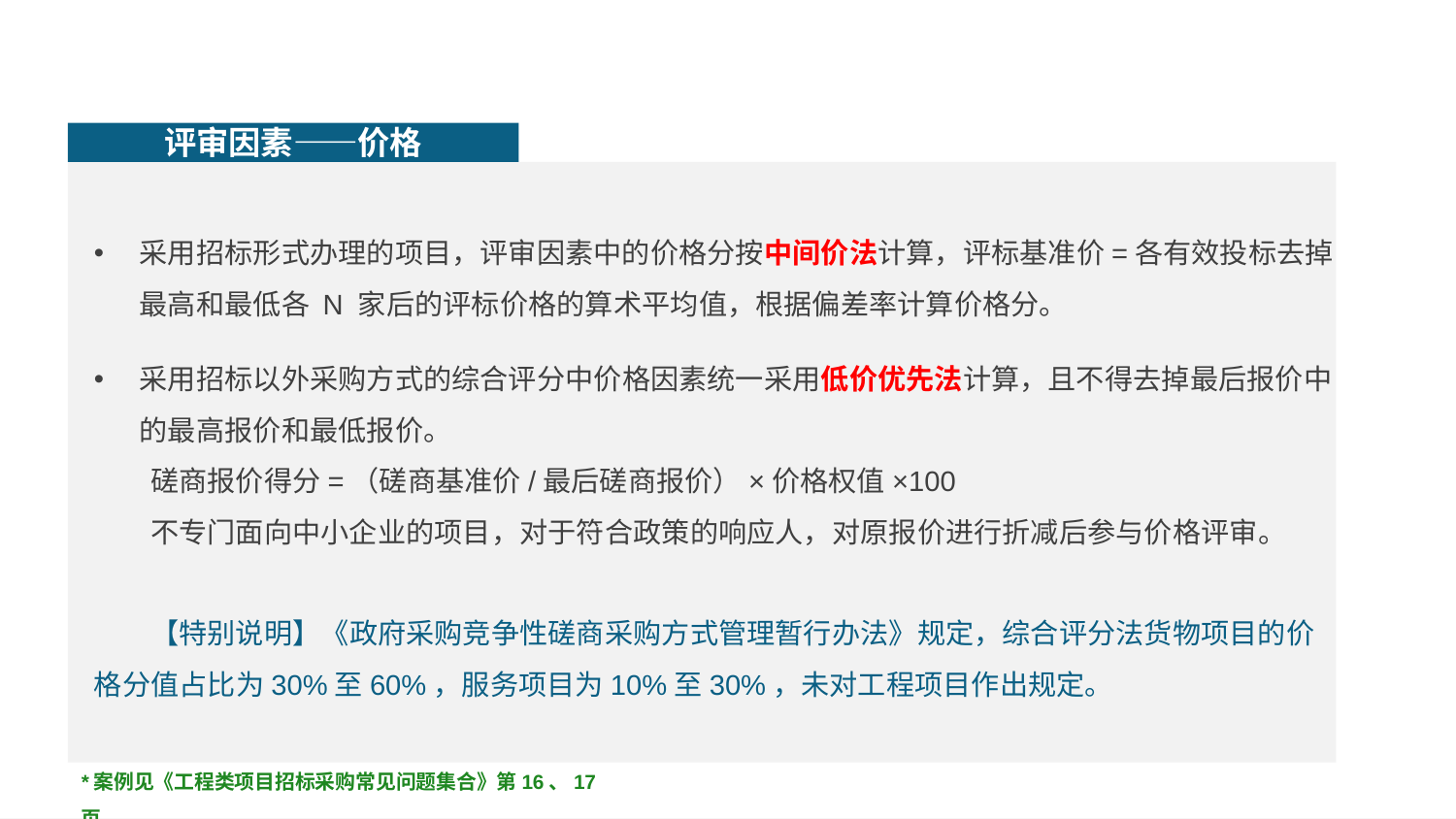

评审因素——价格

采用招标形式办理的项目，评审因素中的价格分按中间价法计算，评标基准价=各有效投标去掉最高和最低各 N 家后的评标价格的算术平均值，根据偏差率计算价格分。
采用招标以外采购方式的综合评分中价格因素统一采用低价优先法计算，且不得去掉最后报价中的最高报价和最低报价。
磋商报价得分=（磋商基准价/最后磋商报价）×价格权值×100
不专门面向中小企业的项目，对于符合政策的响应人，对原报价进行折减后参与价格评审。

【特别说明】《政府采购竞争性磋商采购方式管理暂行办法》规定，综合评分法货物项目的价格分值占比为30%至60%，服务项目为10%至30%，未对工程项目作出规定。
*案例见《工程类项目招标采购常见问题集合》第16、17页